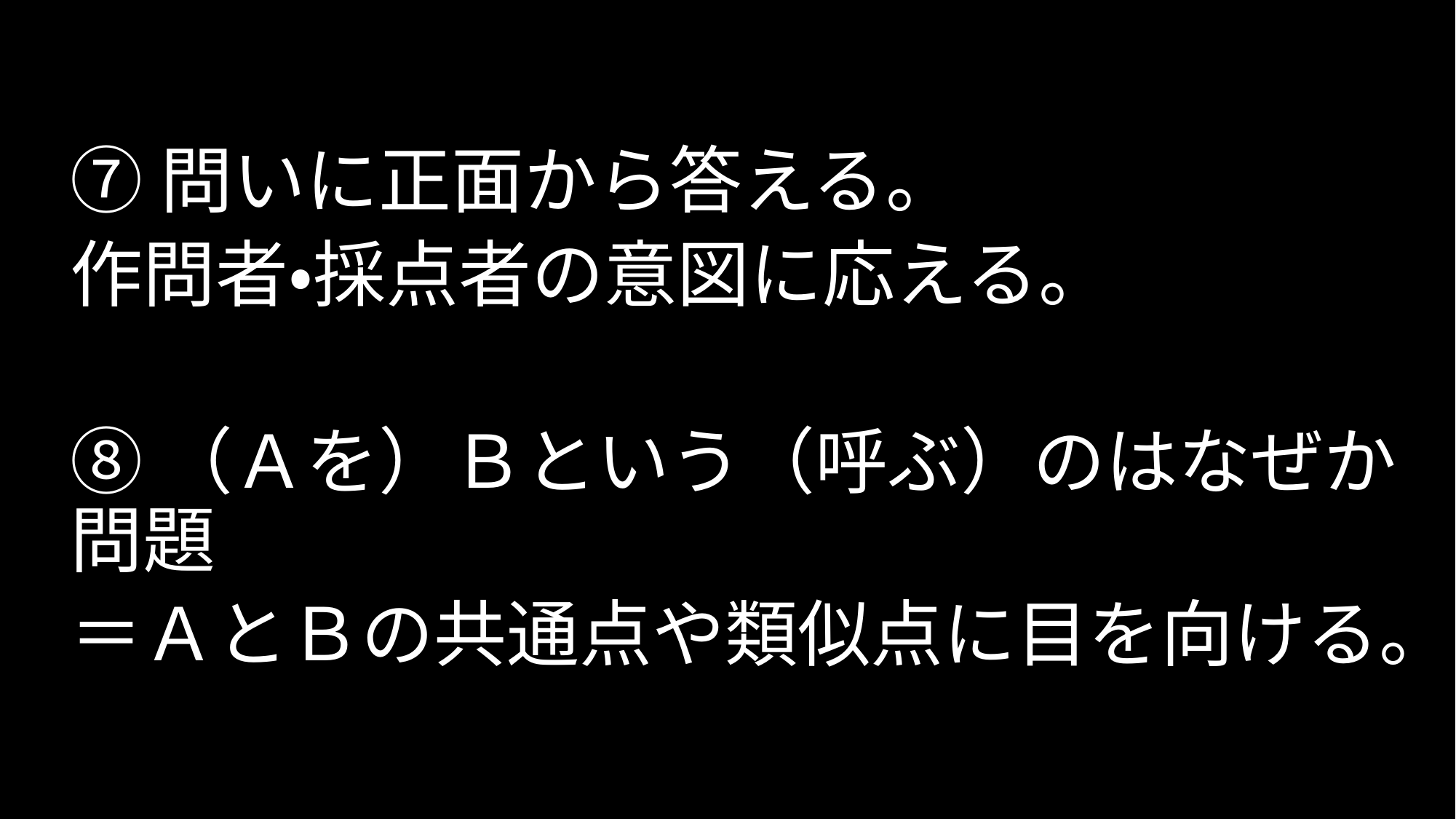

⑦問いに正面から答える。
作問者・採点者の意図に応える。

⑧（Ａを）Ｂという（呼ぶ）のはなぜか問題
＝ＡとＢの共通点や類似点に目を向ける。